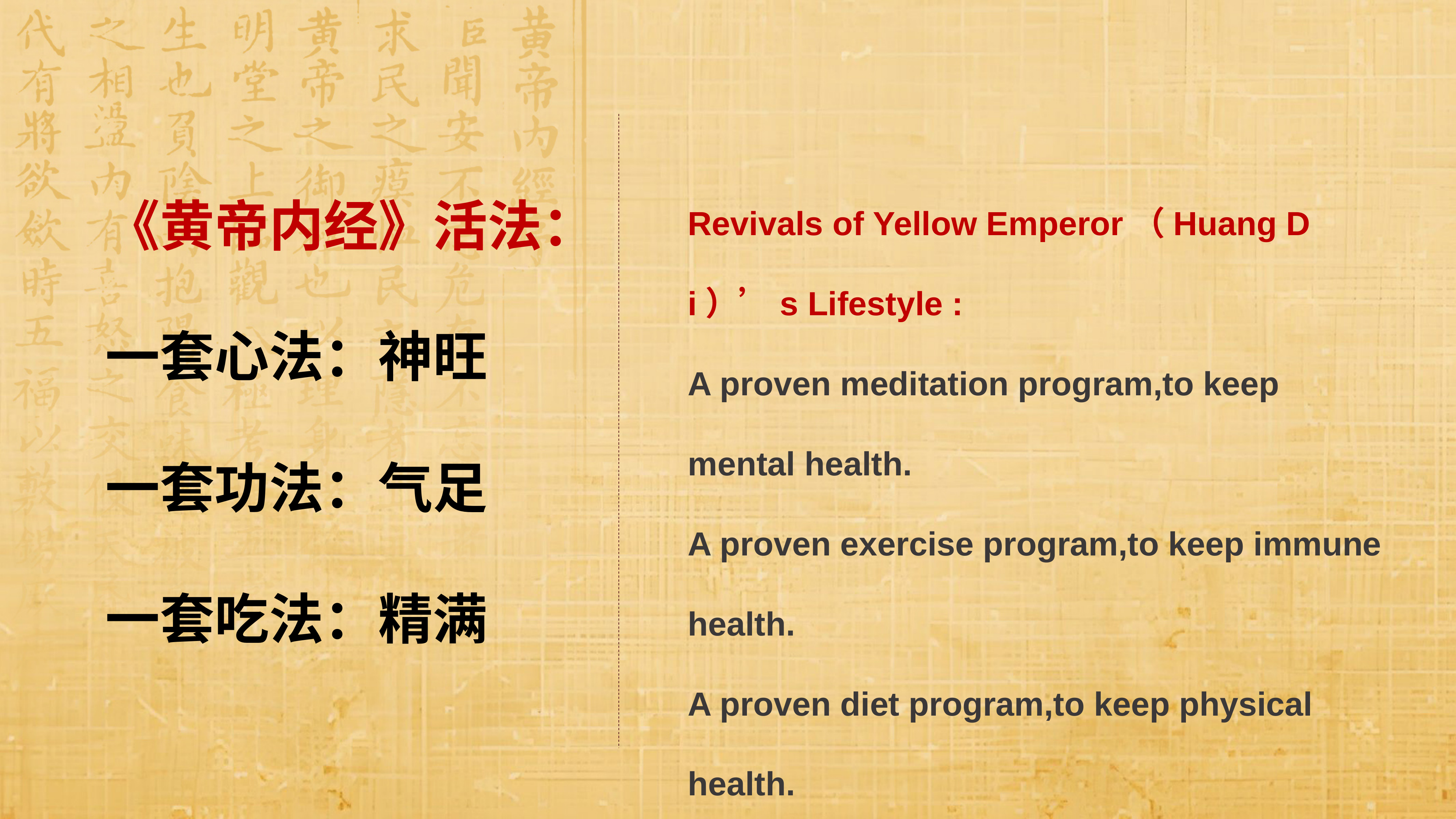

《黄帝内经》活法：
一套心法：神旺
一套功法：气足
一套吃法：精满
Revivals of Yellow Emperor（Huang Di）’s Lifestyle :
A proven meditation program,to keep mental health.
A proven exercise program,to keep immune health.
A proven diet program,to keep physical health.